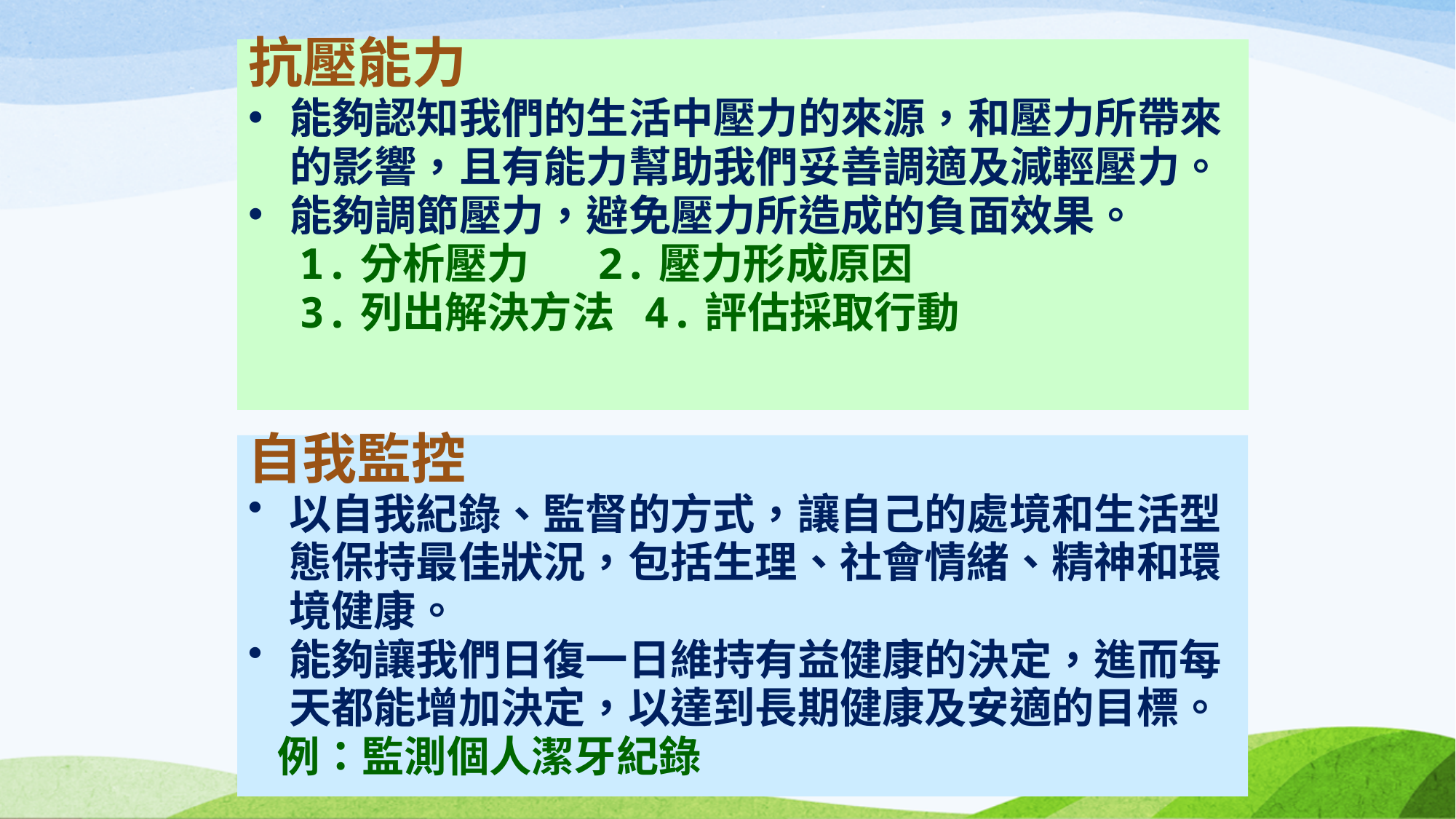

抗壓能力
能夠認知我們的生活中壓力的來源，和壓力所帶來的影響，且有能力幫助我們妥善調適及減輕壓力。
能夠調節壓力，避免壓力所造成的負面效果。
  1.分析壓力      2.壓力形成原因
  3.列出解決方法  4.評估採取行動
自我監控
以自我紀錄、監督的方式，讓自己的處境和生活型態保持最佳狀況，包括生理、社會情緒、精神和環境健康。
能夠讓我們日復一日維持有益健康的決定，進而每天都能增加決定，以達到長期健康及安適的目標。
  例：監測個人潔牙紀錄